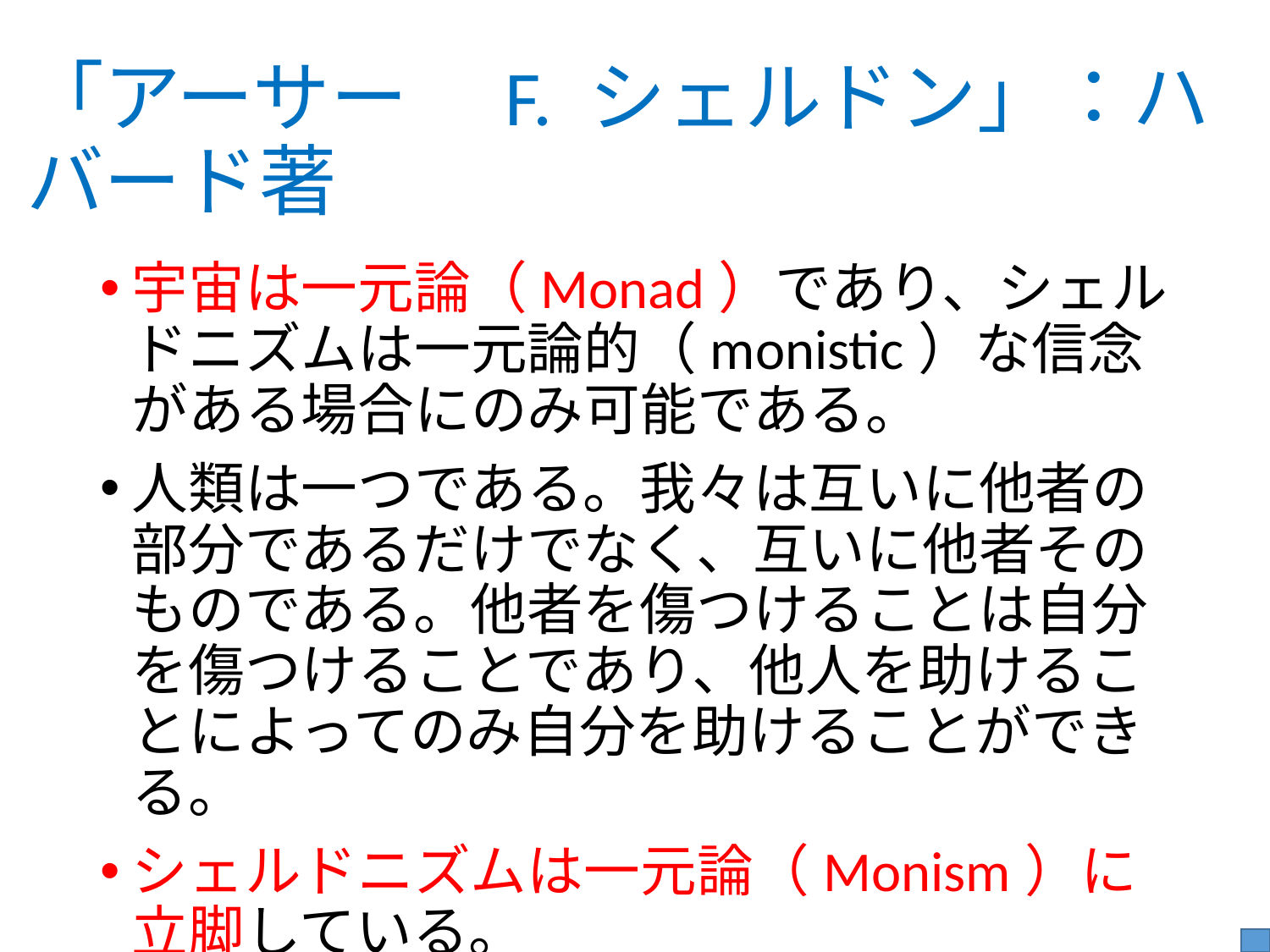

# 「アーサー　F. シェルドン」：ハバード著
宇宙は一元論（Monad）であり、シェルドニズムは一元論的（monistic）な信念がある場合にのみ可能である。
人類は一つである。我々は互いに他者の部分であるだけでなく、互いに他者そのものである。他者を傷つけることは自分を傷つけることであり、他人を助けることによってのみ自分を助けることができる。
シェルドニズムは一元論（Monism）に立脚している。